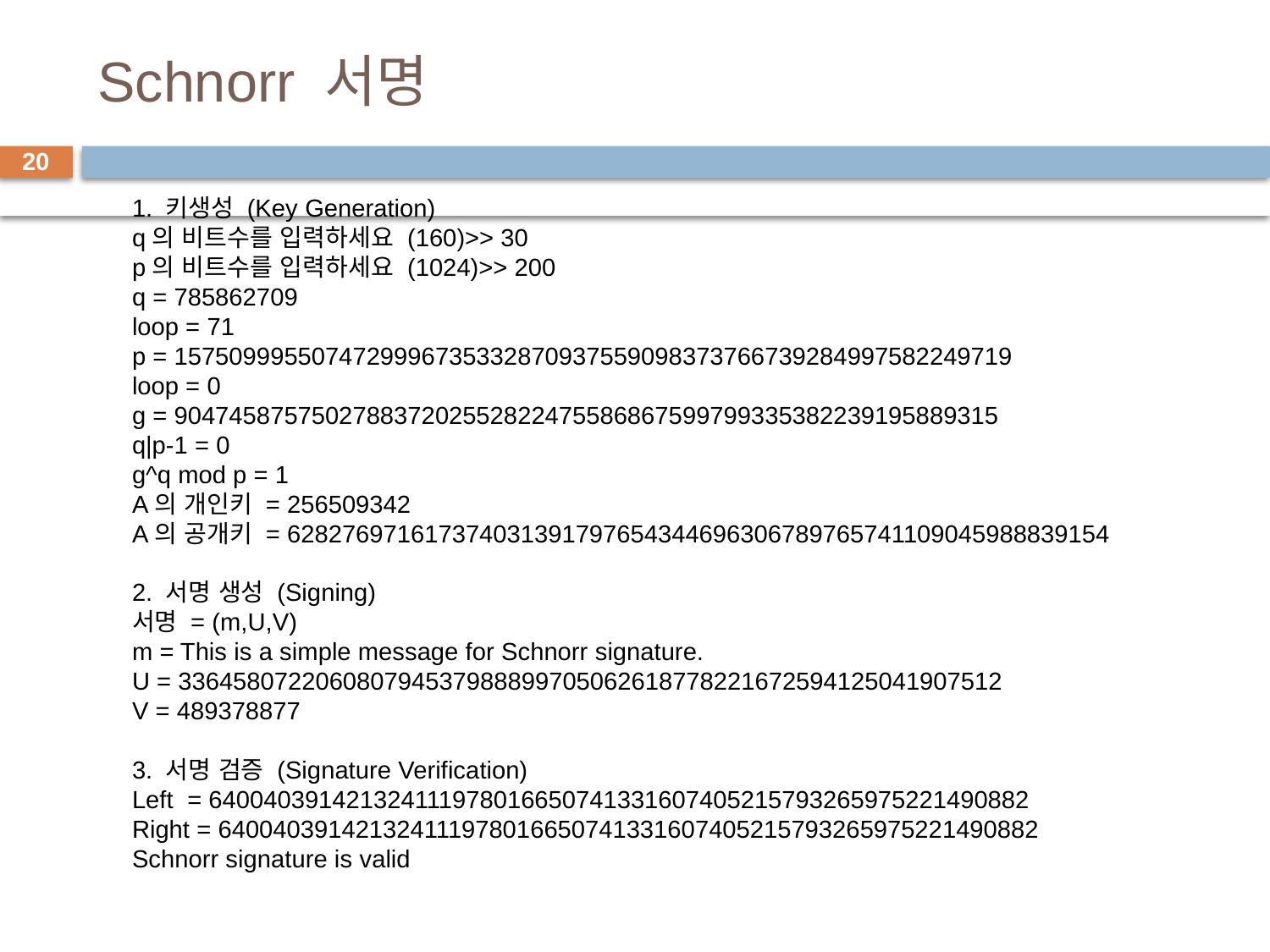

# Schnorr 서명
20
1. 키생성 (Key Generation)
q의 비트수를 입력하세요 (160)>> 30
p의 비트수를 입력하세요 (1024)>> 200
q = 785862709
loop = 71
p = 1575099955074729996735332870937559098373766739284997582249719
loop = 0
g = 904745875750278837202552822475586867599799335382239195889315
q|p-1 = 0
g^q mod p = 1
A의 개인키 = 256509342
A의 공개키 = 628276971617374031391797654344696306789765741109045988839154

2. 서명 생성 (Signing)
서명 = (m,U,V)
m = This is a simple message for Schnorr signature.
U = 336458072206080794537988899705062618778221672594125041907512
V = 489378877

3. 서명 검증 (Signature Verification)
Left  = 640040391421324111978016650741331607405215793265975221490882
Right = 640040391421324111978016650741331607405215793265975221490882
Schnorr signature is valid